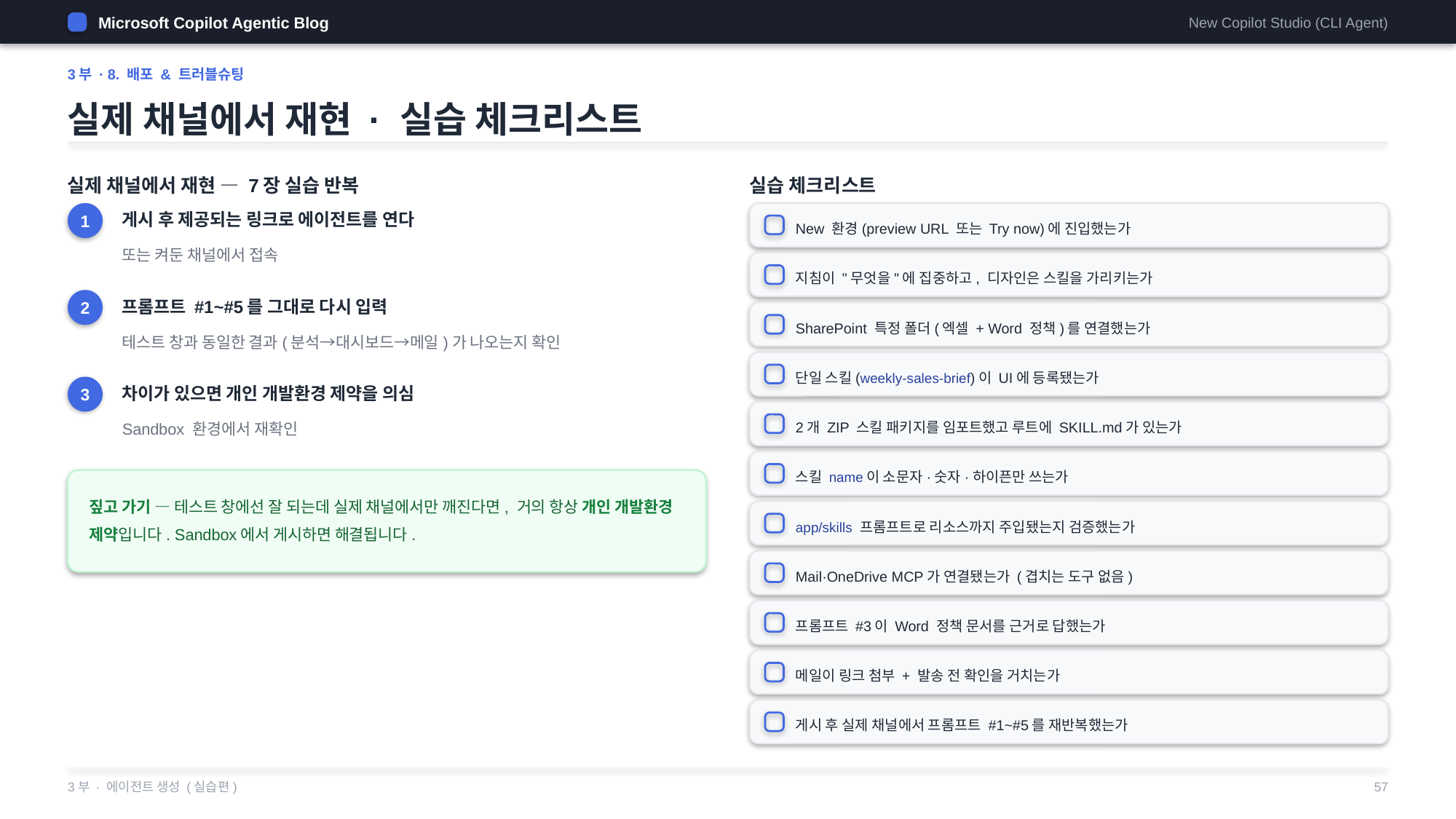

Microsoft Copilot Agentic Blog
New Copilot Studio (CLI Agent)

3부 · 8. 배포 & 트러블슈팅
실제 채널에서 재현 · 실습 체크리스트

실제 채널에서 재현 — 7장 실습 반복
실습 체크리스트
1

게시 후 제공되는 링크로 에이전트를 연다
New 환경(preview URL 또는 Try now)에 진입했는가

또는 켜둔 채널에서 접속

지침이 "무엇을"에 집중하고, 디자인은 스킬을 가리키는가

2
프롬프트 #1~#5를 그대로 다시 입력

SharePoint 특정 폴더(엑셀 + Word 정책)를 연결했는가

테스트 창과 동일한 결과(분석→대시보드→메일)가 나오는지 확인

단일 스킬(weekly-sales-brief)이 UI에 등록됐는가

3
차이가 있으면 개인 개발환경 제약을 의심

2개 ZIP 스킬 패키지를 임포트했고 루트에 SKILL.md가 있는가
Sandbox 환경에서 재확인

스킬 name이 소문자·숫자·하이픈만 쓰는가

짚고 가기 — 테스트 창에선 잘 되는데 실제 채널에서만 깨진다면, 거의 항상 개인 개발환경 제약입니다. Sandbox에서 게시하면 해결됩니다.

app/skills 프롬프트로 리소스까지 주입됐는지 검증했는가

Mail·OneDrive MCP가 연결됐는가 (겹치는 도구 없음)

프롬프트 #3이 Word 정책 문서를 근거로 답했는가

메일이 링크 첨부 + 발송 전 확인을 거치는가

게시 후 실제 채널에서 프롬프트 #1~#5를 재반복했는가

3부 · 에이전트 생성 (실습편)
57